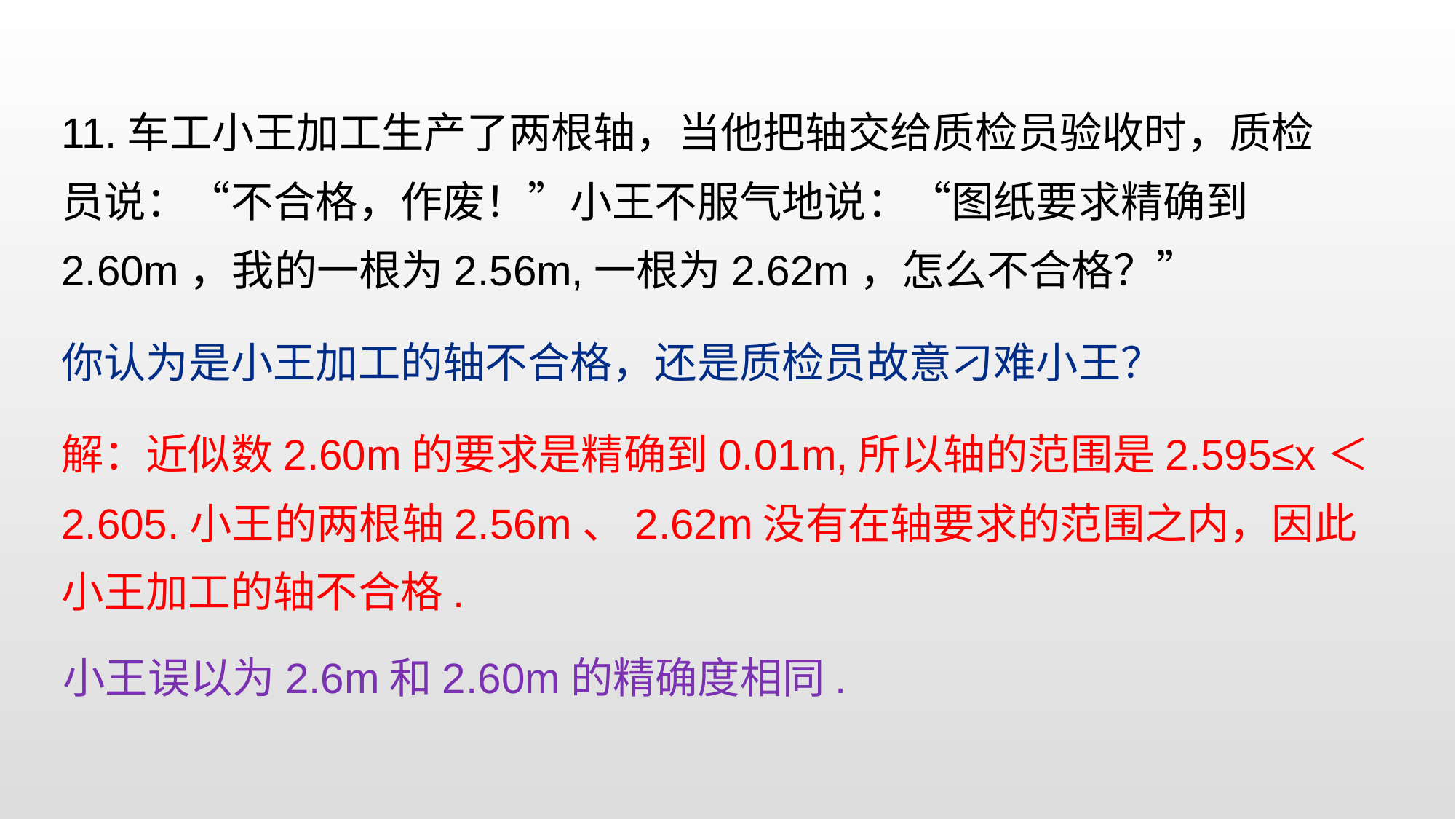

11.车工小王加工生产了两根轴，当他把轴交给质检员验收时，质检员说：“不合格，作废！”小王不服气地说：“图纸要求精确到2.60m，我的一根为2.56m,一根为2.62m，怎么不合格？”
你认为是小王加工的轴不合格，还是质检员故意刁难小王？

解：近似数2.60m的要求是精确到0.01m,所以轴的范围是2.595≤x＜2.605.小王的两根轴2.56m、2.62m没有在轴要求的范围之内，因此小王加工的轴不合格.
小王误以为2.6m和2.60m的精确度相同.